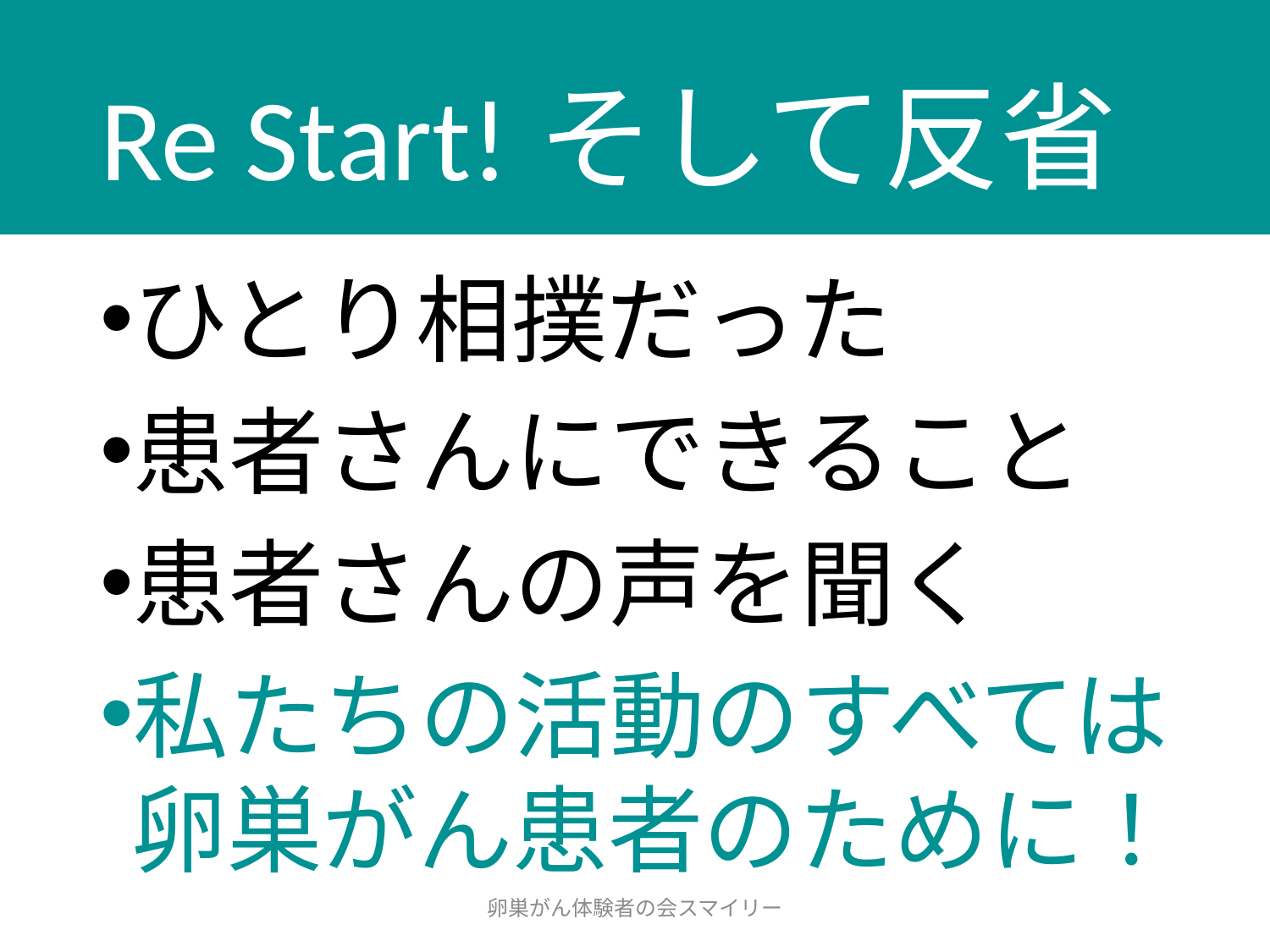

# Re Start!そして反省
ひとり相撲だった
患者さんにできること
患者さんの声を聞く
私たちの活動のすべては
卵巣がん患者のために！
卵巣がん体験者の会スマイリー